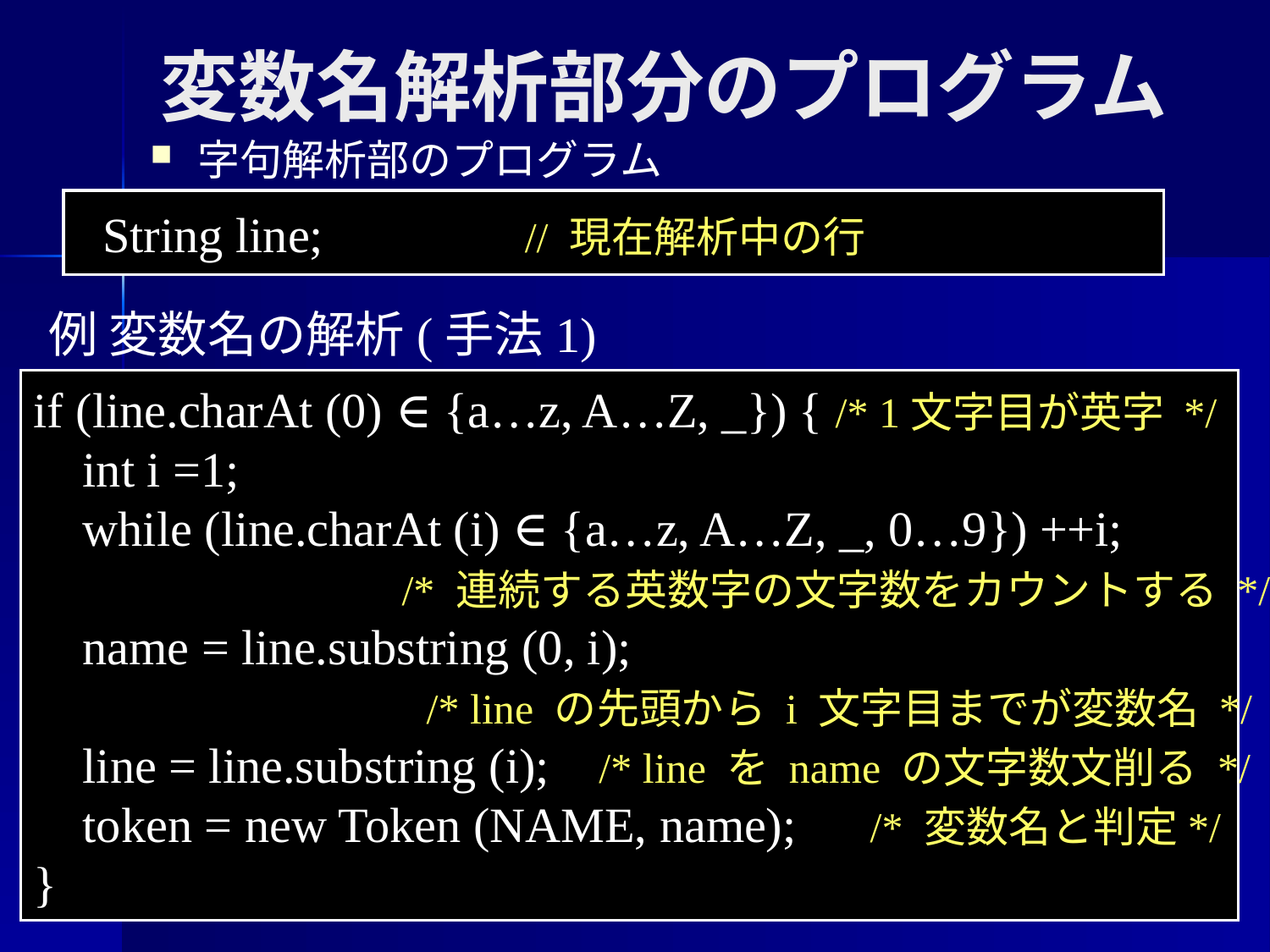

# 変数名解析部分のプログラム
字句解析部のプログラム
String line;                   // 現在解析中の行
例 変数名の解析(手法1)
if (line.charAt (0) ∈ {a…z, A…Z, _}) { /* 1文字目が英字 */
    int i =1;
    while (line.charAt (i) ∈ {a…z, A…Z, _, 0…9}) ++i;
                              /* 連続する英数字の文字数をカウントする */
    name = line.substring (0, i);
                                /* line の先頭から i 文字目までが変数名 */
    line = line.substring (i);    /* line を name の文字数文削る */
    token = new Token (NAME, name);      /* 変数名と判定*/
}